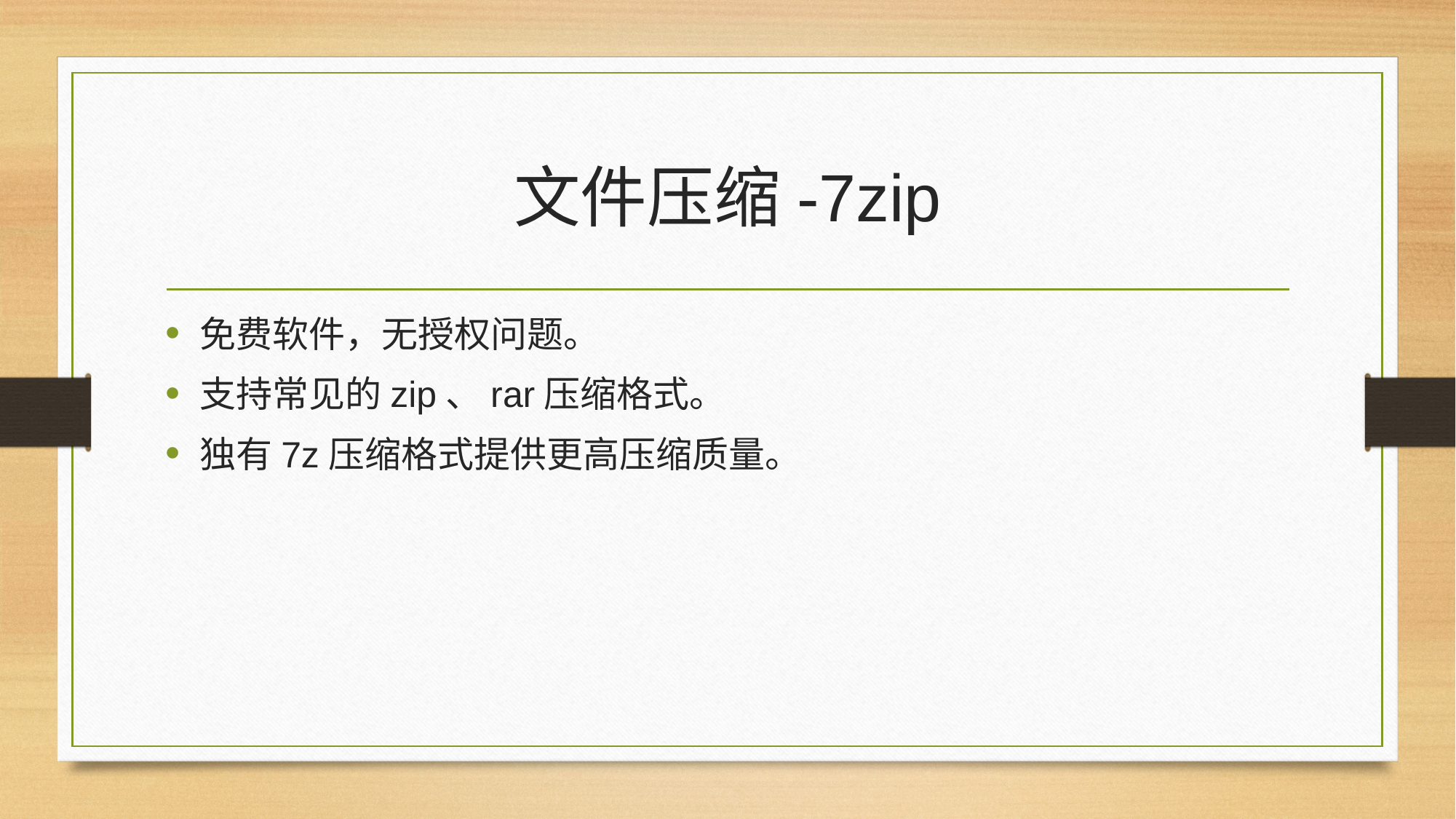

# 文件压缩-7zip
免费软件，无授权问题。
支持常见的zip、rar压缩格式。
独有7z压缩格式提供更高压缩质量。